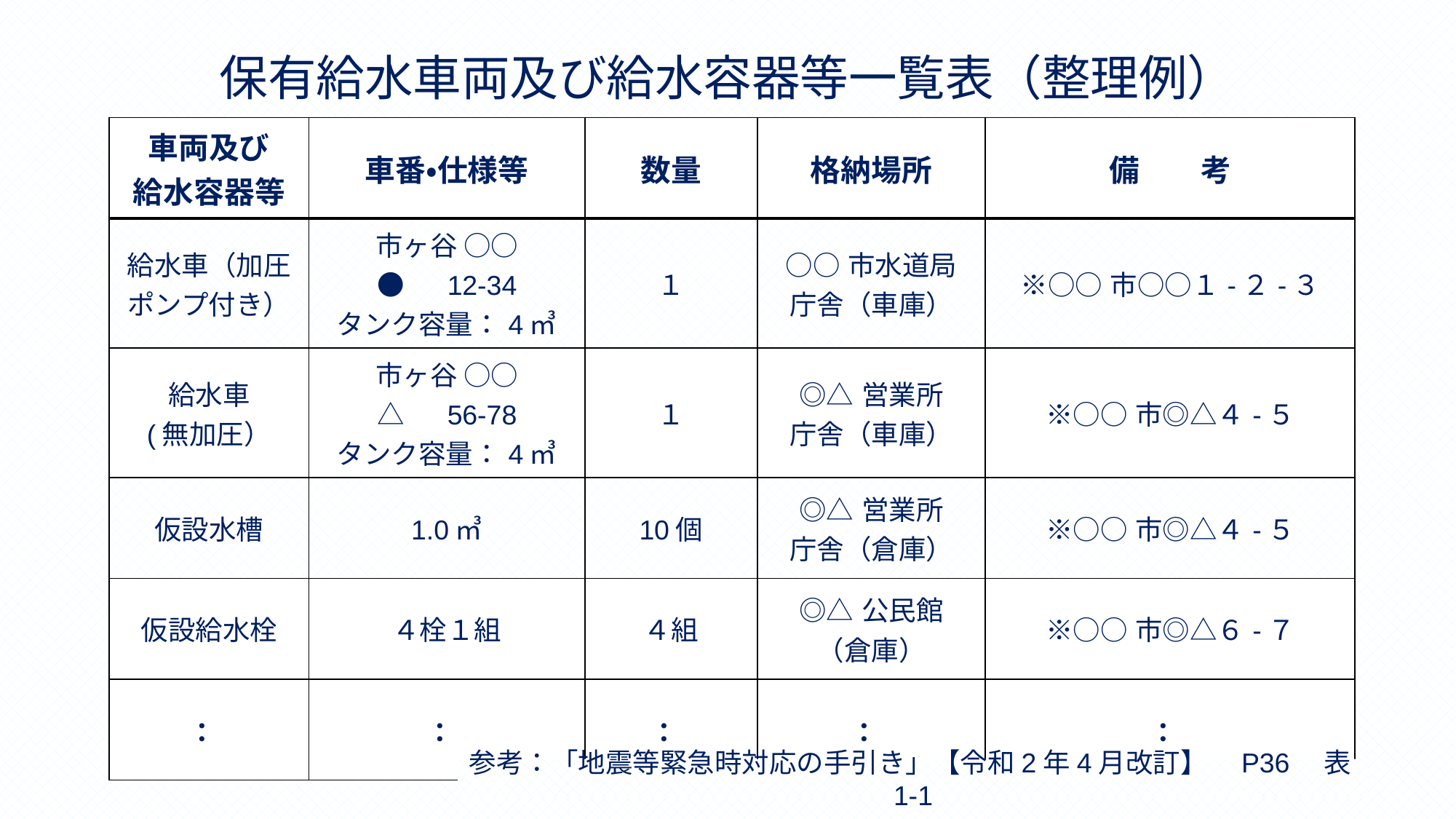

# 保有給水車両及び給水容器等一覧表（整理例）
| 車両及び 給水容器等 | 車番・仕様等 | 数量 | 格納場所 | 備　　考 |
| --- | --- | --- | --- | --- |
| 給水車（加圧ポンプ付き） | 市ヶ谷 ○○ ●　12-34 タンク容量：4㎥ | １ | ○○市水道局 庁舎（車庫） | ※○○市○○１-２-３ |
| 給水車 (無加圧） | 市ヶ谷 ○○ △　56-78 タンク容量：4㎥ | １ | ◎△営業所 庁舎（車庫） | ※○○市◎△４-５ |
| 仮設水槽 | 1.0㎥ | 10個 | ◎△営業所 庁舎（倉庫） | ※○○市◎△４-５ |
| 仮設給水栓 | ４栓１組 | ４組 | ◎△公民館 （倉庫） | ※○○市◎△６-７ |
| ： | ： | ： | ： | ： |
参考：「地震等緊急時対応の手引き」【令和2年4月改訂】　P36　表1-1
JWWA
37